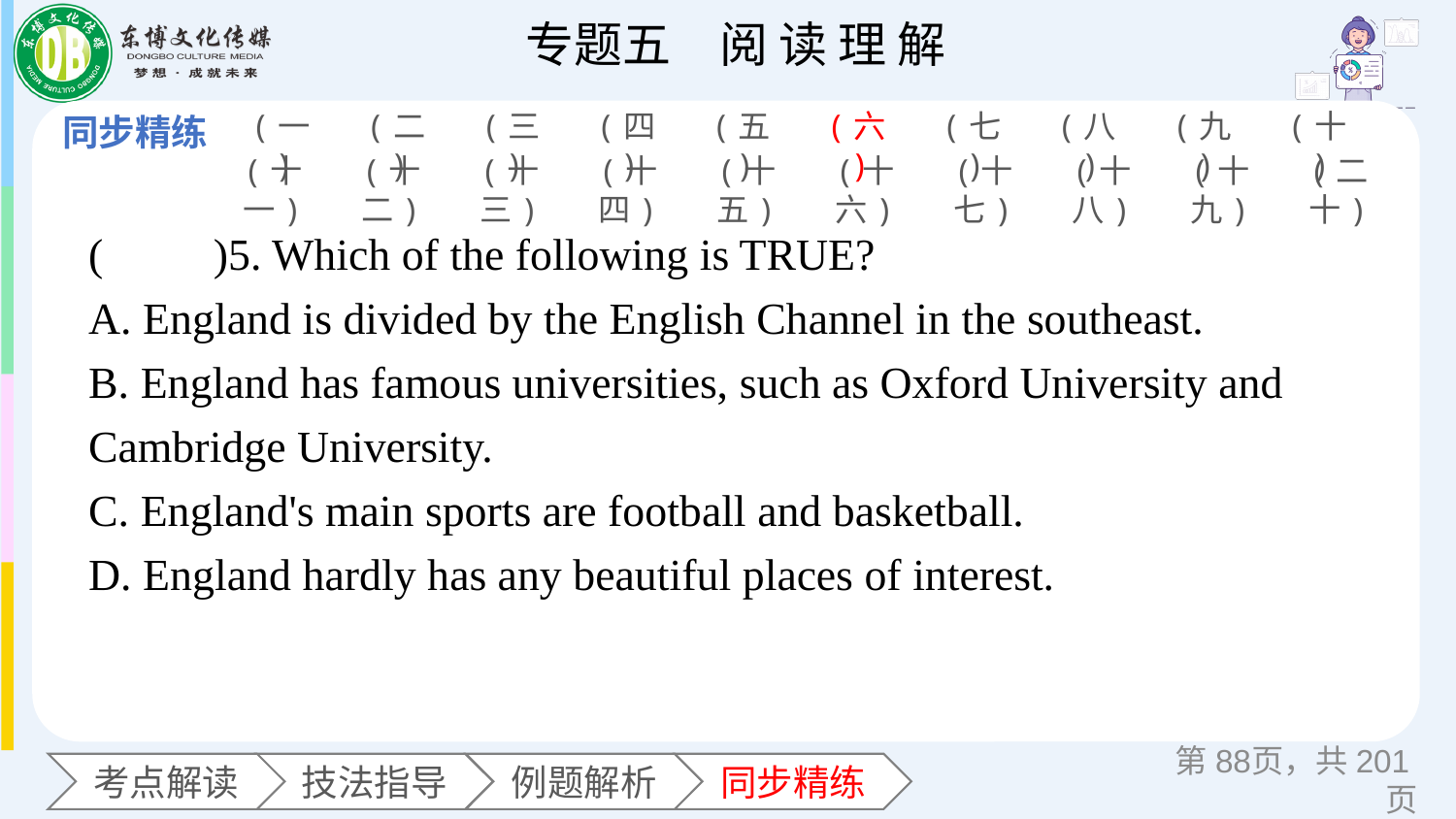

(一)
(二)
(三)
(四)
(五)
(六)
(七)
(八)
(九)
(十)
(十一)
(十二)
(十三)
(十四)
(十五)
(十六)
(十七)
(十八)
(十九)
(二十)
(　　)5. Which of the following is TRUE?
A. England is divided by the English Channel in the southeast.
B. England has famous universities, such as Oxford University and Cambridge University.
C. England's main sports are football and basketball.
D. England hardly has any beautiful places of interest.
第88页，共201页